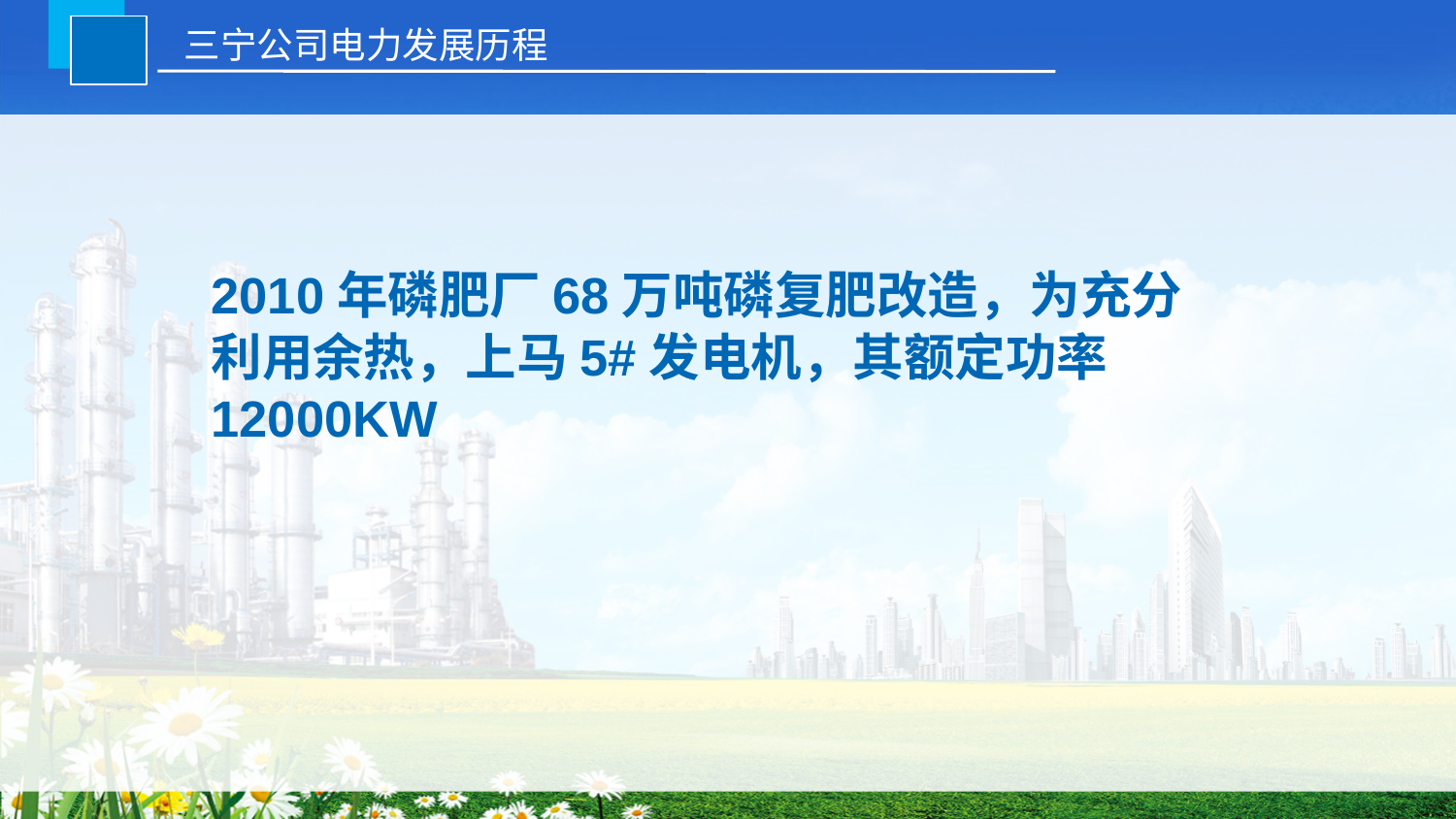

三宁公司电力发展历程
2010年磷肥厂68万吨磷复肥改造，为充分利用余热，上马5#发电机，其额定功率12000KW